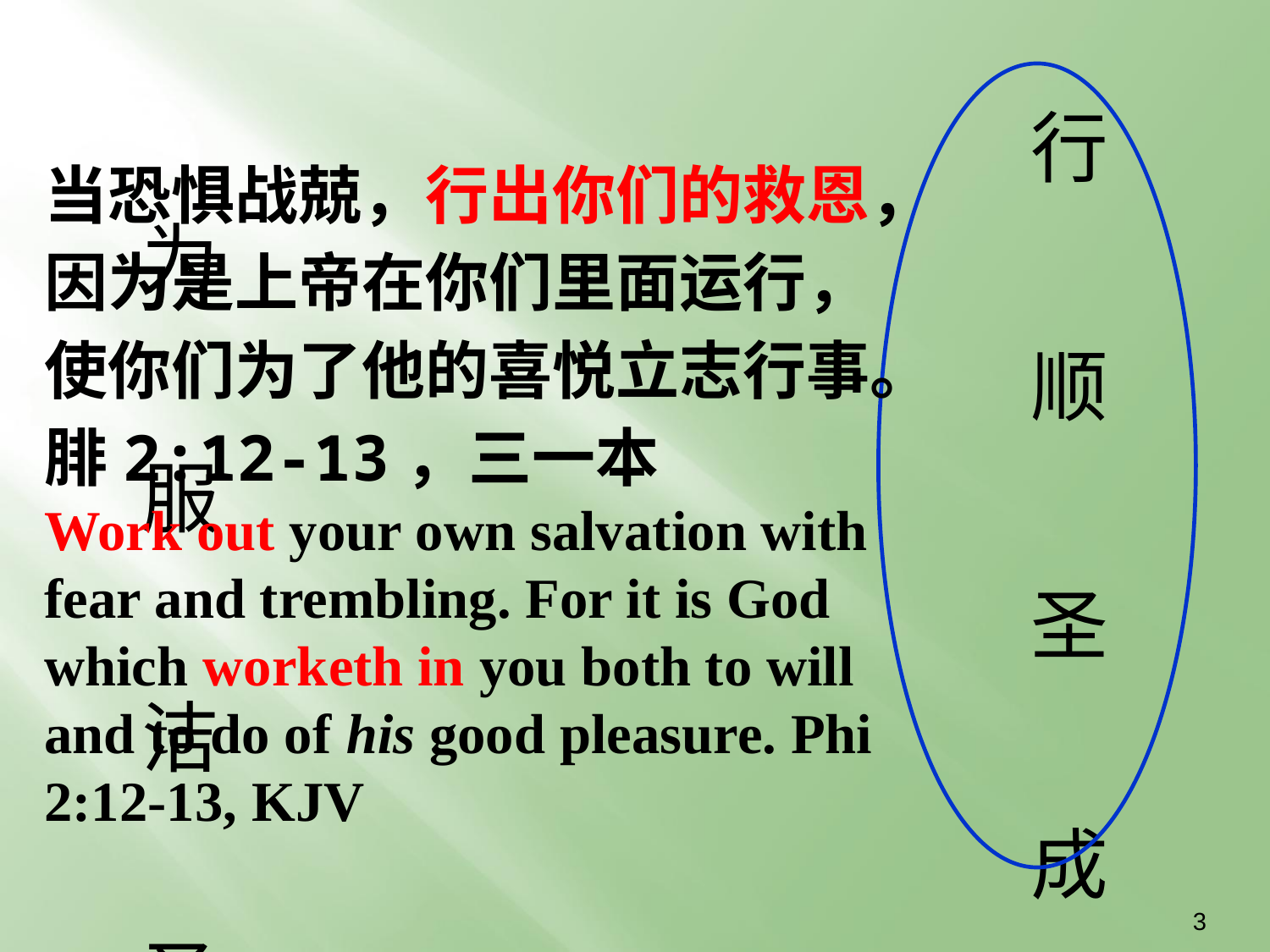

行为
								顺服
	 							圣洁
								成圣
								得胜
   		              			Doing
当恐惧战兢，行出你们的救恩，因为是上帝在你们里面运行，使你们为了他的喜悦立志行事。腓2:12-13，三一本
Work out your own salvation with fear and trembling. For it is God which worketh in you both to will and to do of his good pleasure. Phi 2:12-13, KJV
3